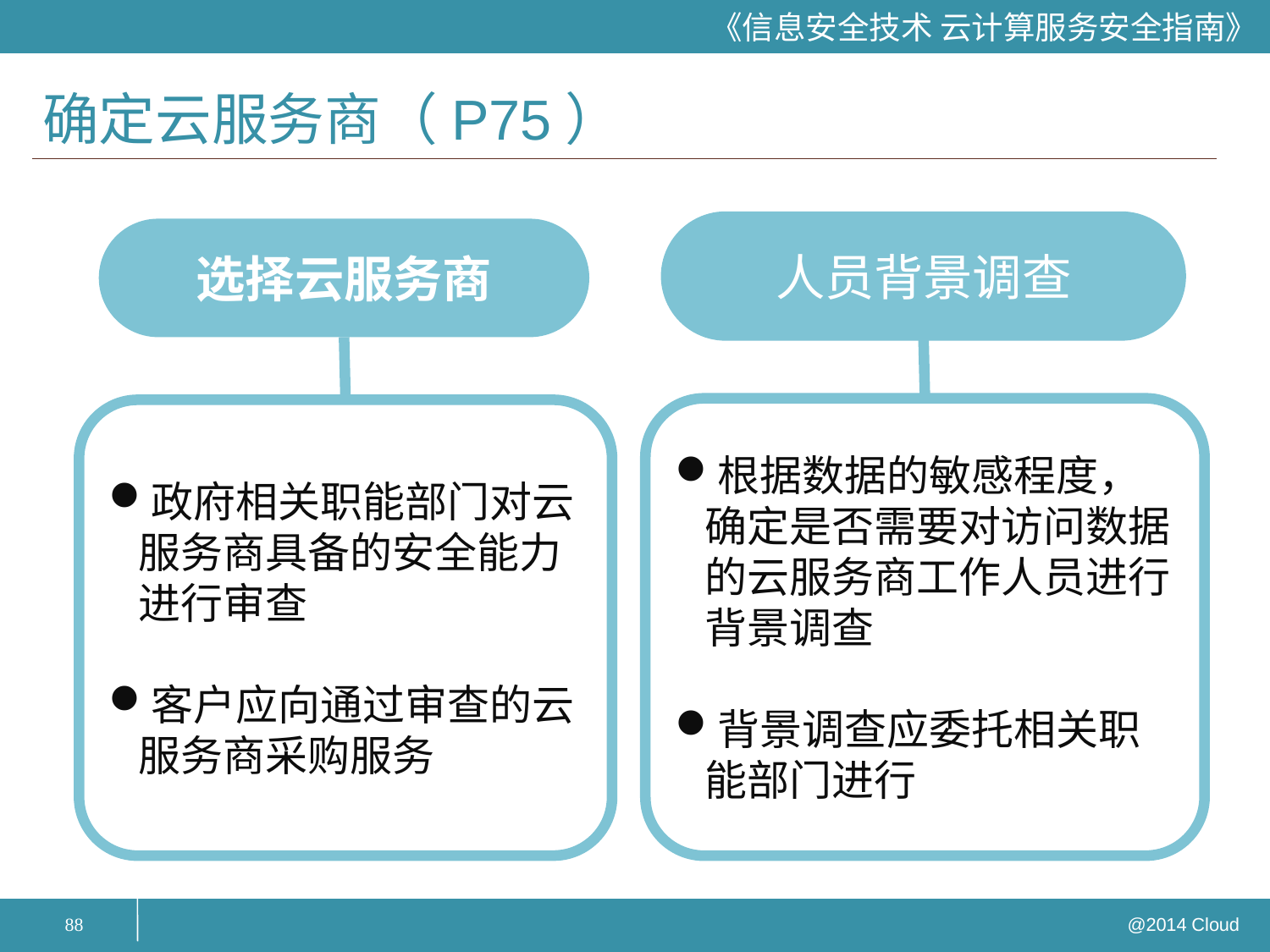

# 确定云服务商（P75）
人员背景调查
根据数据的敏感程度，确定是否需要对访问数据的云服务商工作人员进行背景调查

背景调查应委托相关职能部门进行
选择云服务商
政府相关职能部门对云服务商具备的安全能力进行审查

客户应向通过审查的云服务商采购服务
88